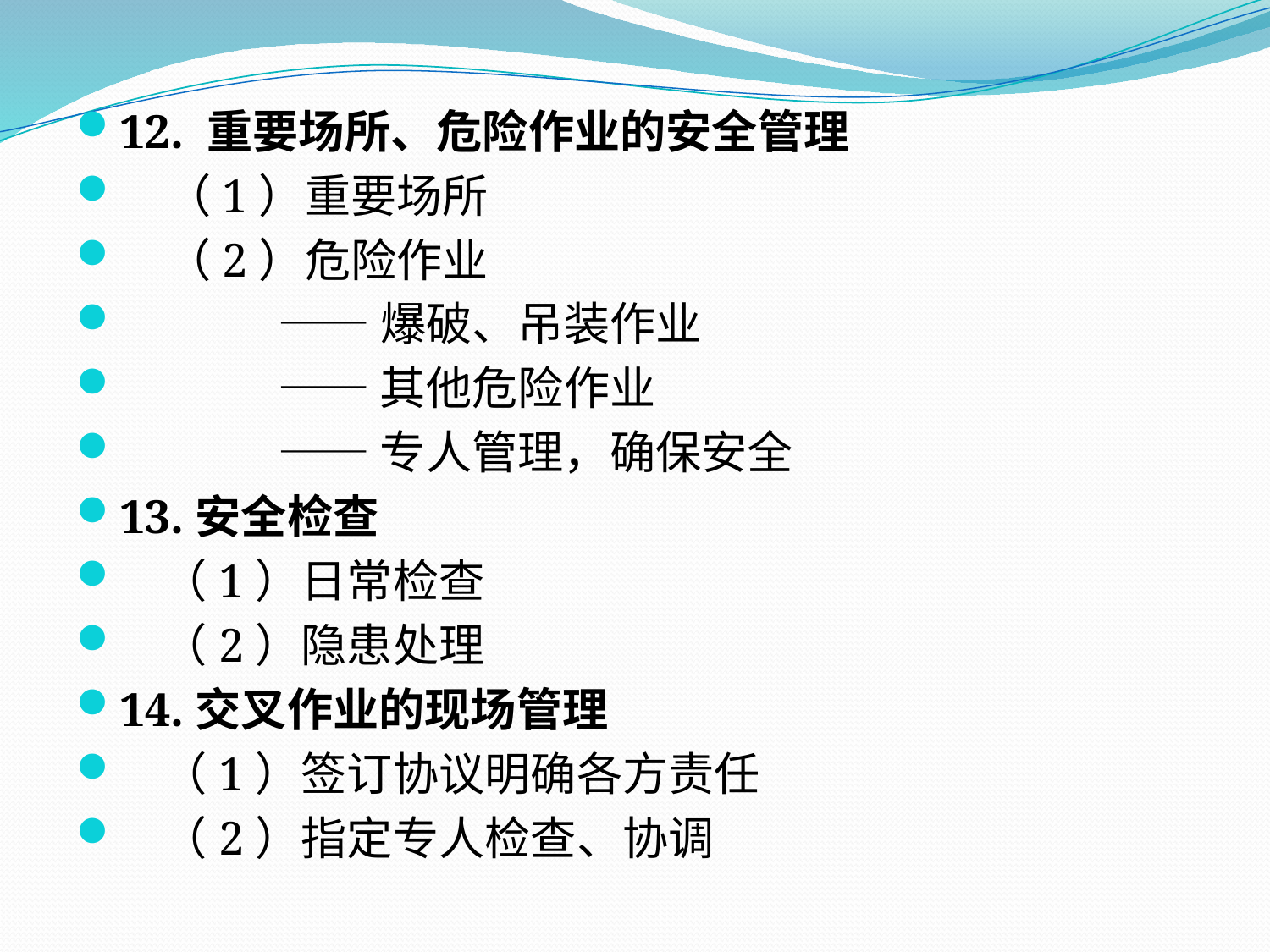

12. 重要场所、危险作业的安全管理
　（1）重要场所
　（2）危险作业
　　 　 —— 爆破、吊装作业
　　 　 —— 其他危险作业
　　 　 —— 专人管理，确保安全
13.安全检查
   （1）日常检查
   （2）隐患处理
14.交叉作业的现场管理
   （1）签订协议明确各方责任
   （2）指定专人检查、协调